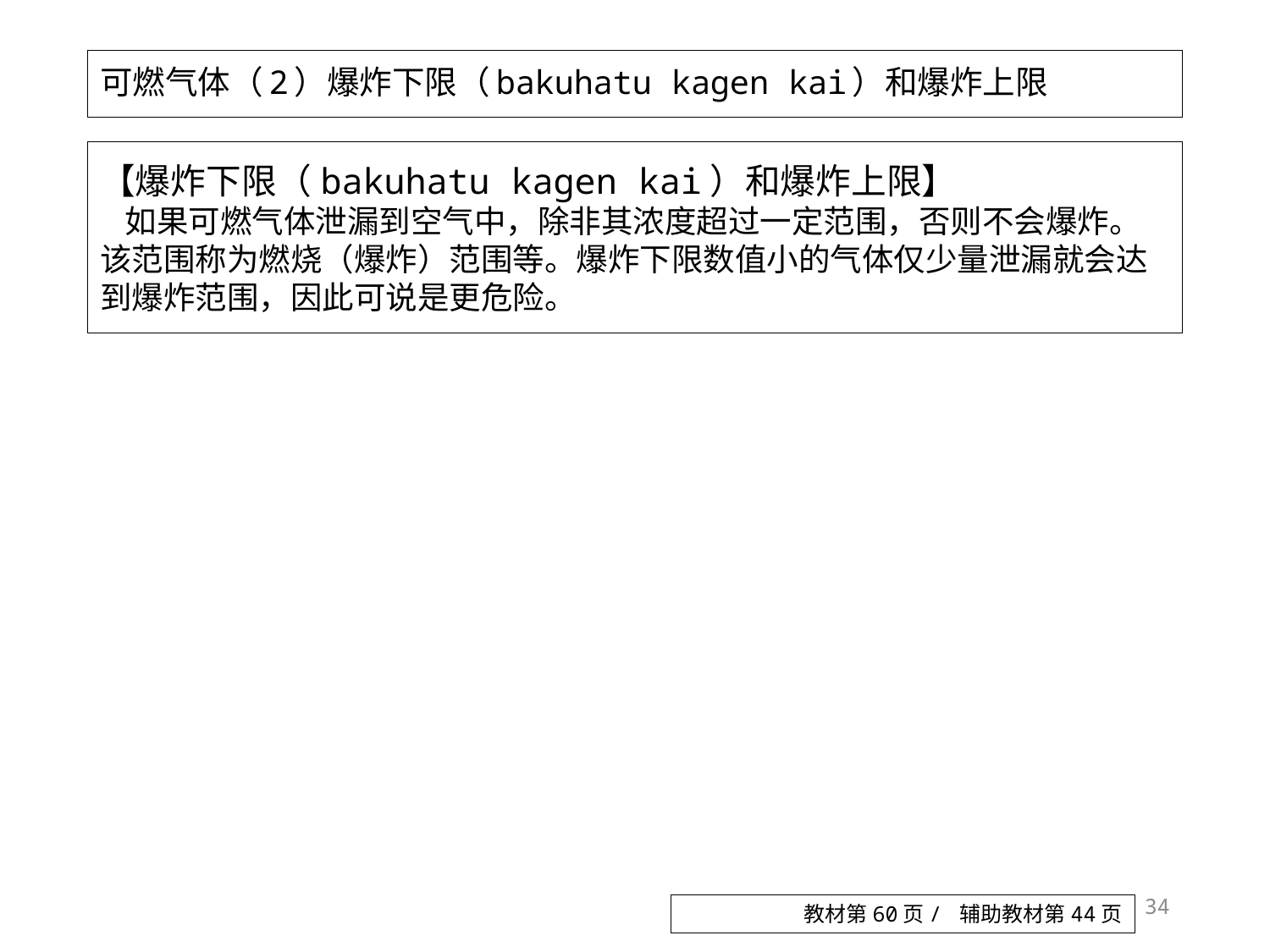

# 可燃气体（2）爆炸下限（bakuhatu kagen kai）和爆炸上限
【爆炸下限（bakuhatu kagen kai）和爆炸上限】
如果可燃气体泄漏到空气中，除非其浓度超过一定范围，否则不会爆炸。该范围称为燃烧（爆炸）范围等。爆炸下限数值小的气体仅少量泄漏就会达到爆炸范围，因此可说是更危险。
34
教材第60页/ 辅助教材第44页